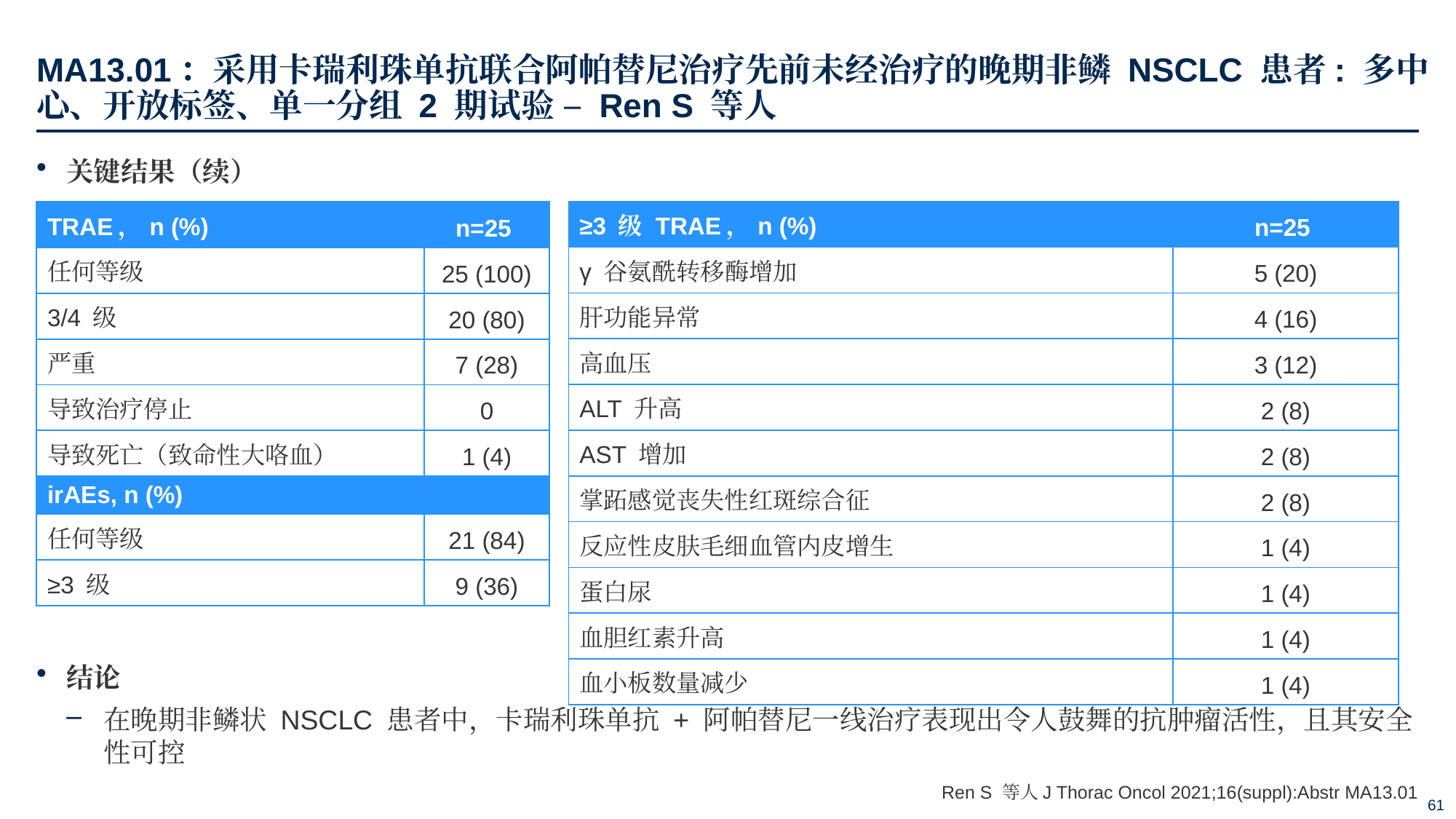

# MA13.01：采用卡瑞利珠单抗联合阿帕替尼治疗先前未经治疗的晚期非鳞 NSCLC 患者: 多中心、开放标签、单一分组 2 期试验 – Ren S 等人
关键结果（续）
结论
在晚期非鳞状 NSCLC 患者中，卡瑞利珠单抗 + 阿帕替尼一线治疗表现出令人鼓舞的抗肿瘤活性，且其安全性可控
| ≥3 级 TRAE，n (%) | n=25 |
| --- | --- |
| γ 谷氨酰转移酶增加 | 5 (20) |
| 肝功能异常 | 4 (16) |
| 高血压 | 3 (12) |
| ALT 升高 | 2 (8) |
| AST 增加 | 2 (8) |
| 掌跖感觉丧失性红斑综合征 | 2 (8) |
| 反应性皮肤毛细血管内皮增生 | 1 (4) |
| 蛋白尿 | 1 (4) |
| 血胆红素升高 | 1 (4) |
| 血小板数量减少 | 1 (4) |
| TRAE，n (%) | n=25 |
| --- | --- |
| 任何等级 | 25 (100) |
| 3/4 级 | 20 (80) |
| 严重 | 7 (28) |
| 导致治疗停止 | 0 |
| 导致死亡（致命性大咯血） | 1 (4) |
| irAEs, n (%) |  |
| 任何等级 | 21 (84) |
| ≥3 级 | 9 (36) |
Ren S 等人J Thorac Oncol 2021;16(suppl):Abstr MA13.01